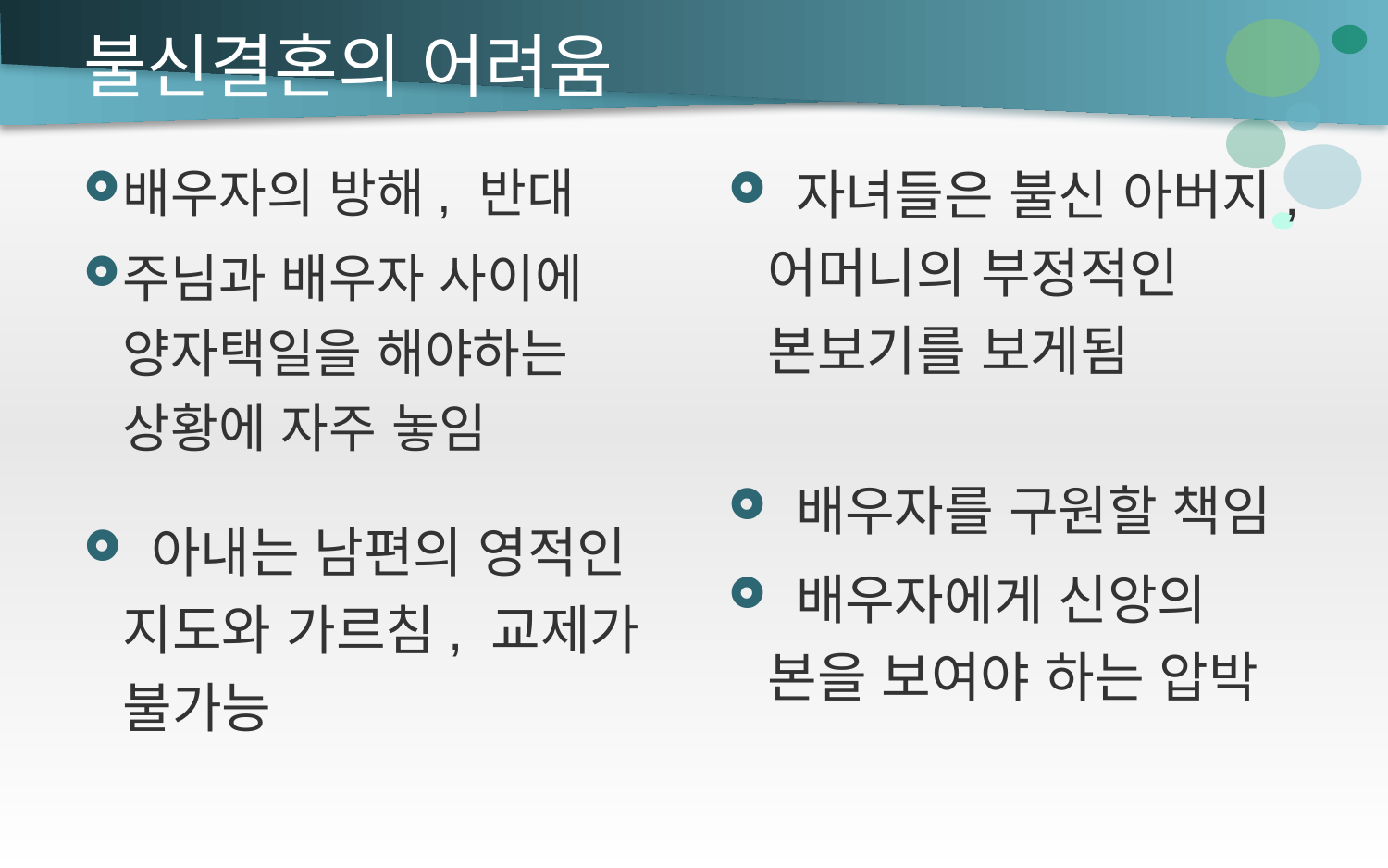

# 불신결혼의 어려움
배우자의 방해, 반대
주님과 배우자 사이에 양자택일을 해야하는 상황에 자주 놓임
 자녀들은 불신 아버지, 어머니의 부정적인 본보기를 보게됨
 배우자를 구원할 책임
 배우자에게 신앙의 본을 보여야 하는 압박
 아내는 남편의 영적인 지도와 가르침, 교제가 불가능